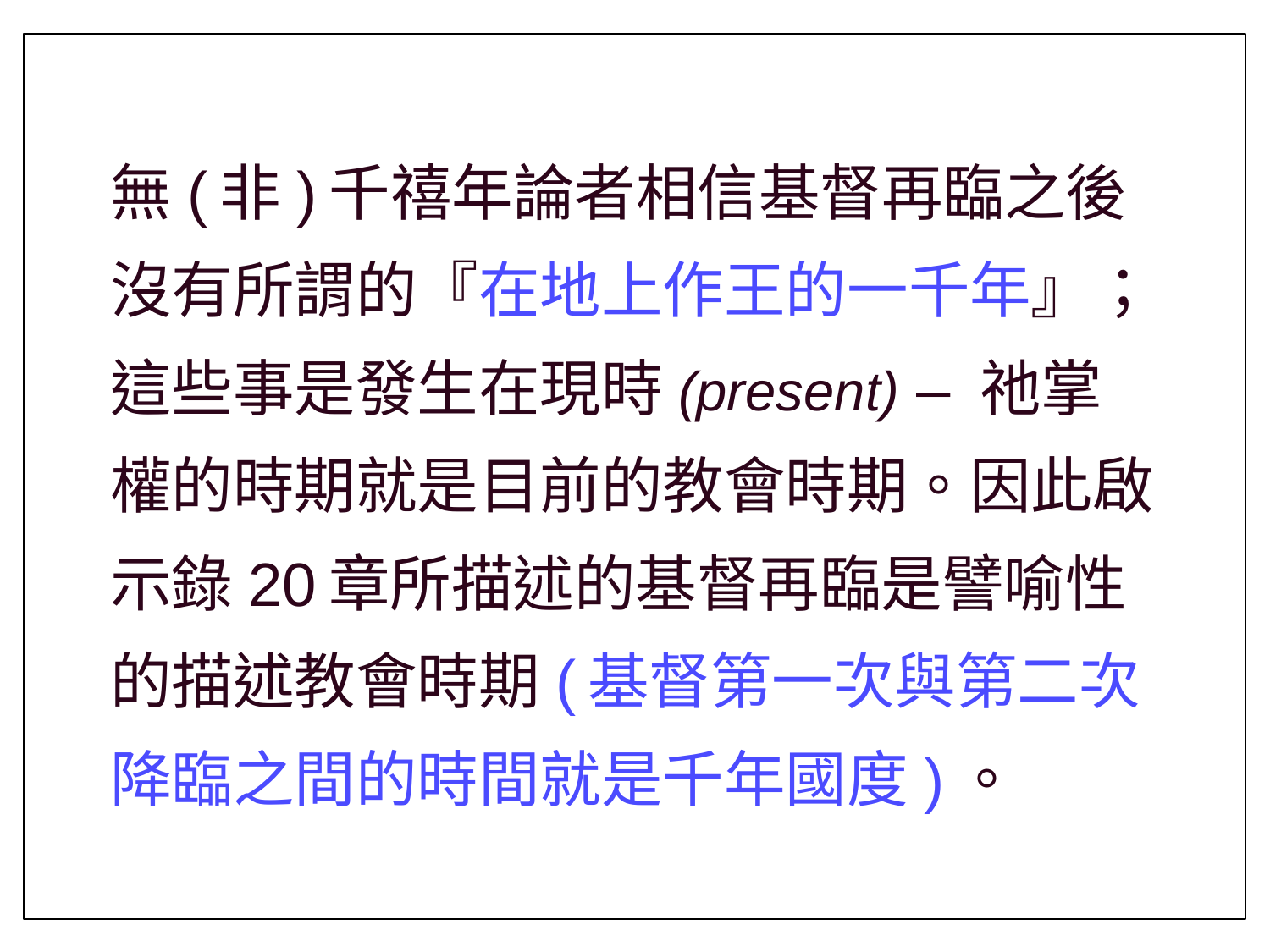

無(非)千禧年論者相信基督再臨之後沒有所謂的『在地上作王的一千年』；這些事是發生在現時(present) – 祂掌權的時期就是目前的教會時期。因此啟示錄20章所描述的基督再臨是譬喻性的描述教會時期(基督第一次與第二次降臨之間的時間就是千年國度)。